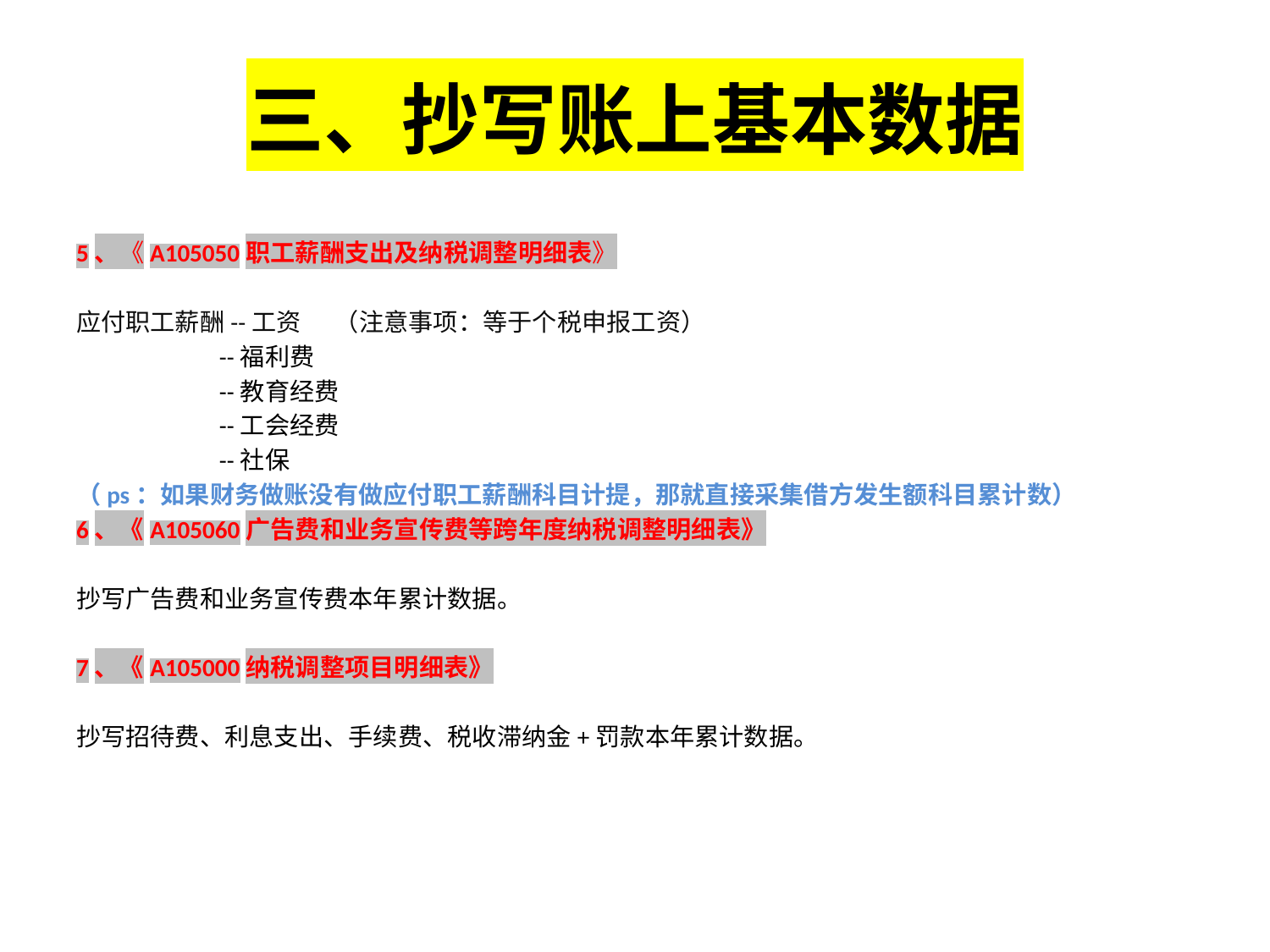

# 三、抄写账上基本数据

5、《A105050职工薪酬支出及纳税调整明细表》

应付职工薪酬--工资      （注意事项：等于个税申报工资）
                          --福利费
                          --教育经费
                          --工会经费
                          --社保
（ps：如果财务做账没有做应付职工薪酬科目计提，那就直接采集借方发生额科目累计数）
6、《A105060广告费和业务宣传费等跨年度纳税调整明细表》

抄写广告费和业务宣传费本年累计数据。

7、《A105000纳税调整项目明细表》

抄写招待费、利息支出、手续费、税收滞纳金+罚款本年累计数据。